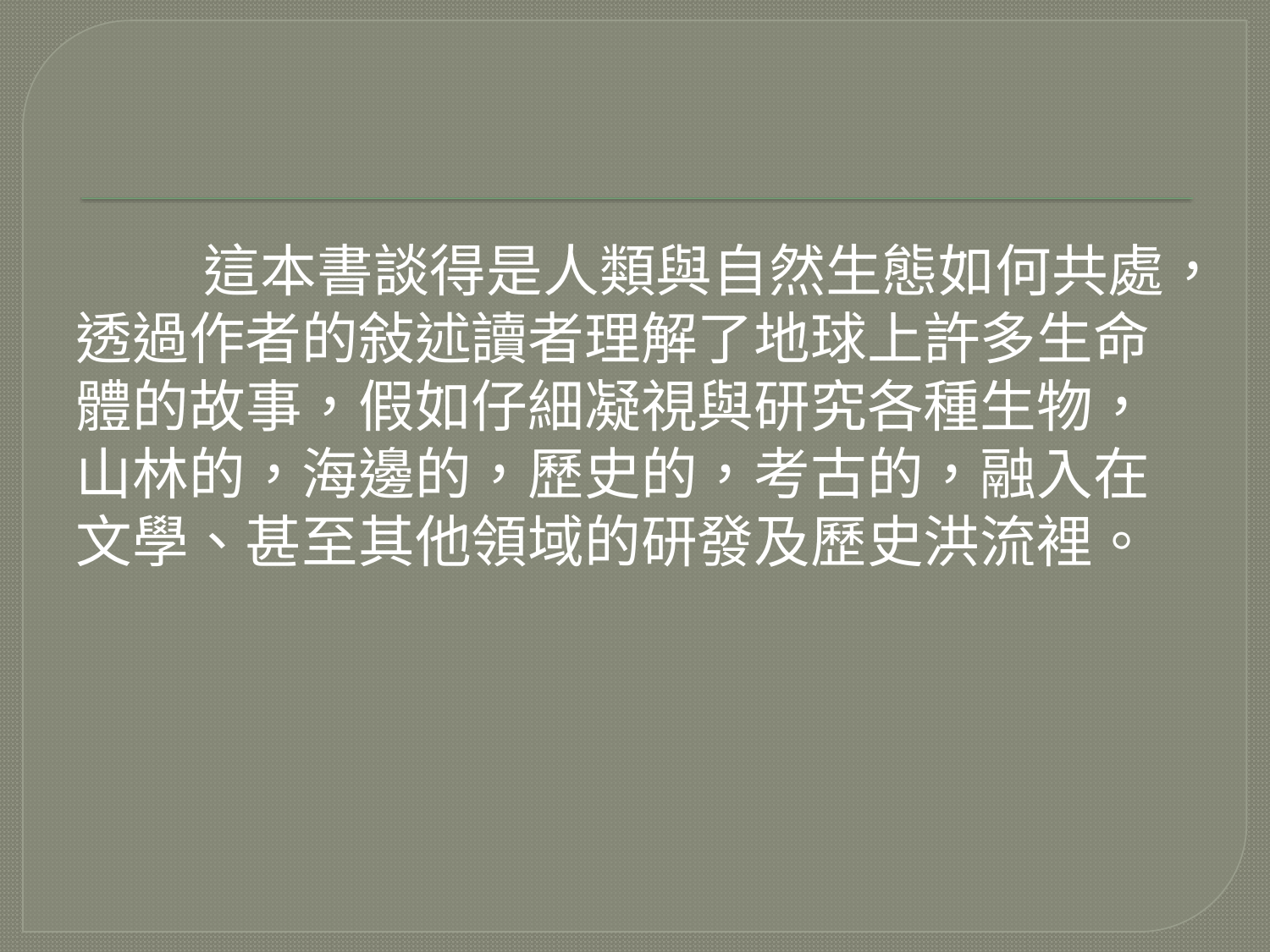

#
         這本書談得是人類與自然生態如何共處，透過作者的敍述讀者理解了地球上許多生命體的故事，假如仔細凝視與研究各種生物，山林的，海邊的，歷史的，考古的，融入在文學、甚至其他領域的研發及歷史洪流裡。